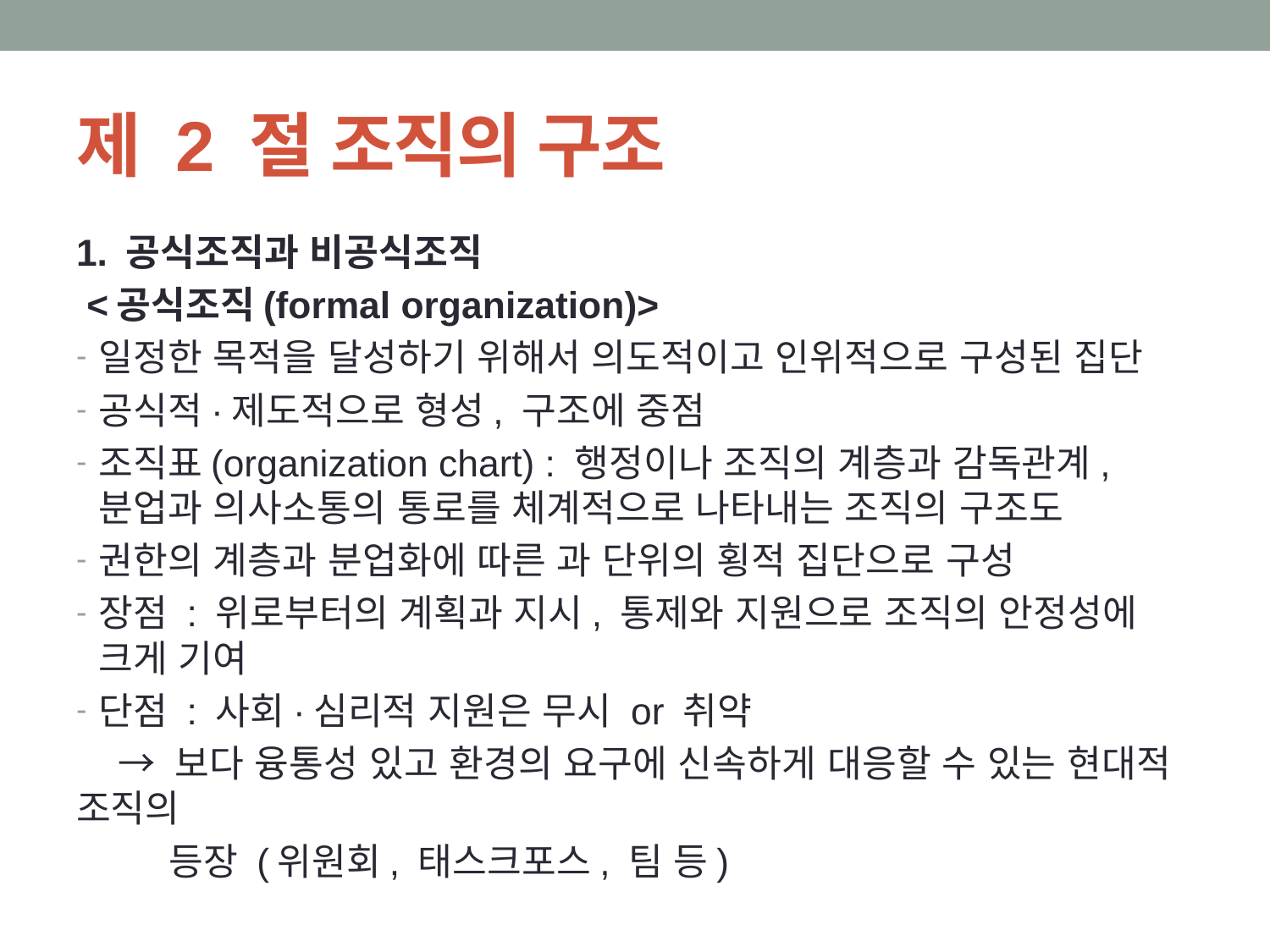

# 제 2 절 조직의 구조
1. 공식조직과 비공식조직
 <공식조직(formal organization)>
일정한 목적을 달성하기 위해서 의도적이고 인위적으로 구성된 집단
공식적·제도적으로 형성, 구조에 중점
조직표(organization chart) : 행정이나 조직의 계층과 감독관계, 분업과 의사소통의 통로를 체계적으로 나타내는 조직의 구조도
권한의 계층과 분업화에 따른 과 단위의 횡적 집단으로 구성
장점 : 위로부터의 계획과 지시, 통제와 지원으로 조직의 안정성에 크게 기여
단점 : 사회·심리적 지원은 무시 or 취약
    → 보다 융통성 있고 환경의 요구에 신속하게 대응할 수 있는 현대적 조직의
        등장 (위원회, 태스크포스, 팀 등)